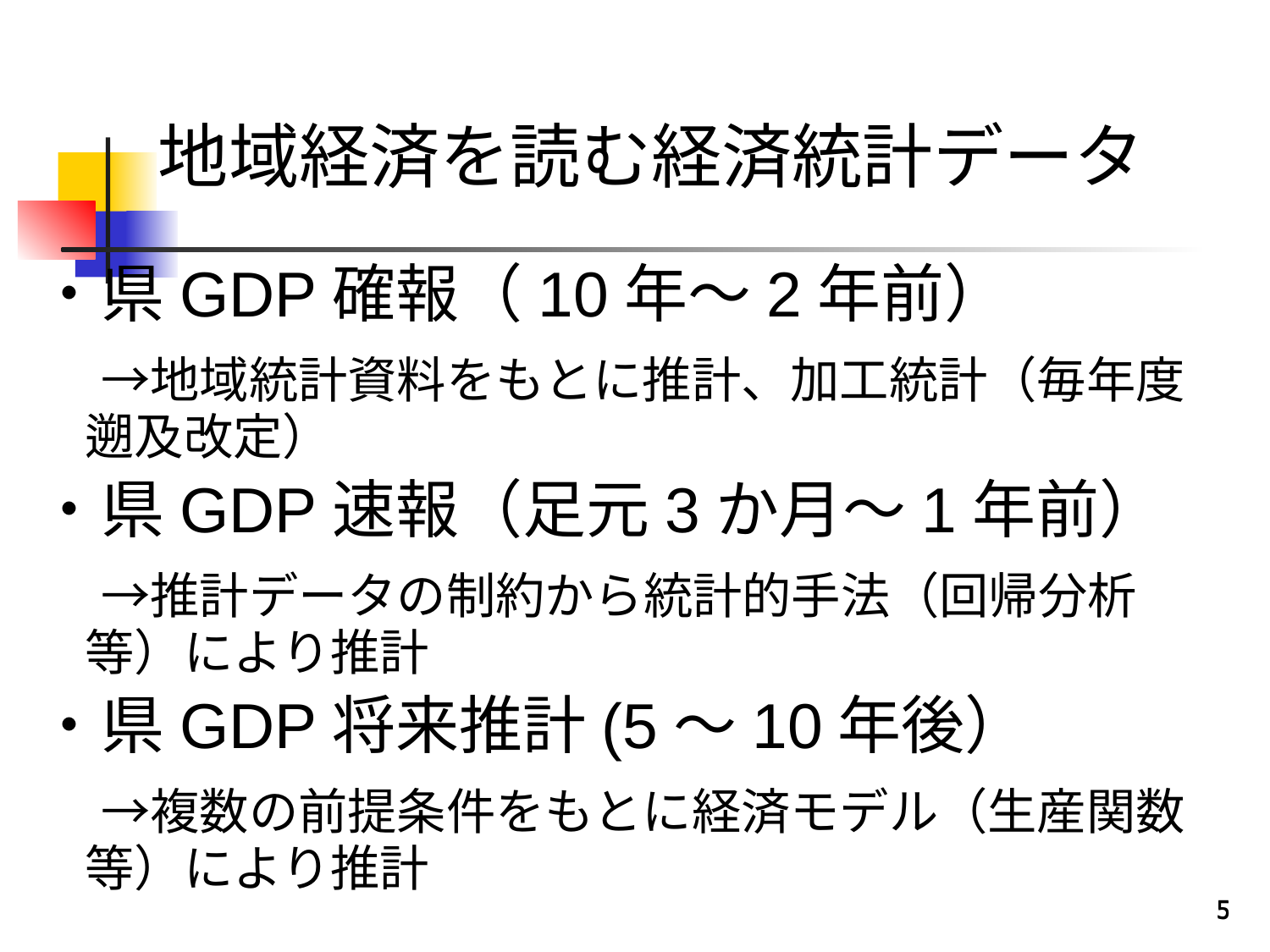

地域経済を読む経済統計データ
・県GDP確報（10年～2年前）
　→地域統計資料をもとに推計、加工統計（毎年度遡及改定）
・県GDP速報（足元3か月～1年前）
　→推計データの制約から統計的手法（回帰分析等）により推計
・県GDP将来推計(5～10年後）
　→複数の前提条件をもとに経済モデル（生産関数等）により推計
5
5